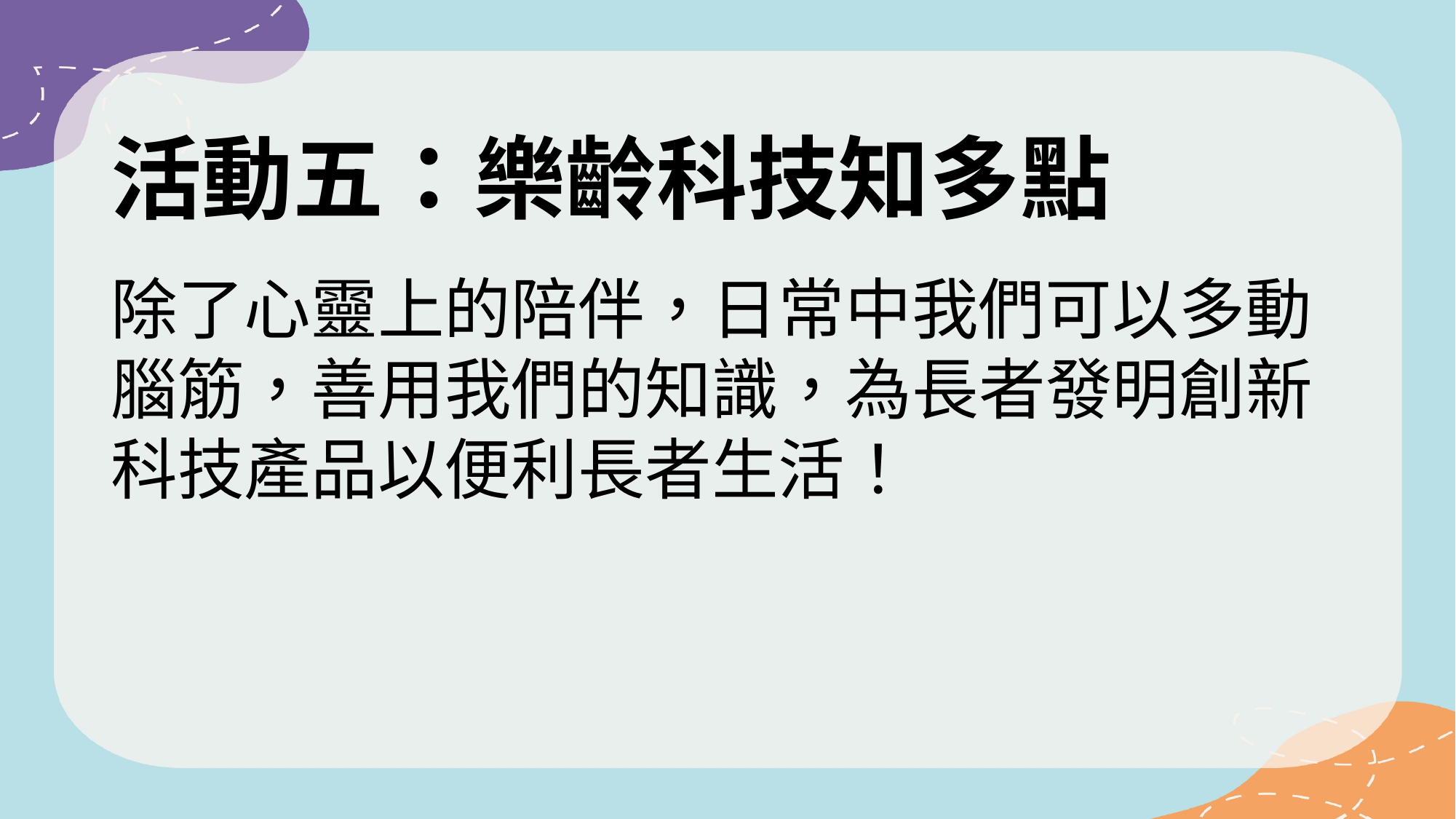

活動五：樂齡科技知多點
除了心靈上的陪伴，日常中我們可以多動腦筋，善用我們的知識，為長者發明創新科技產品以便利長者生活！